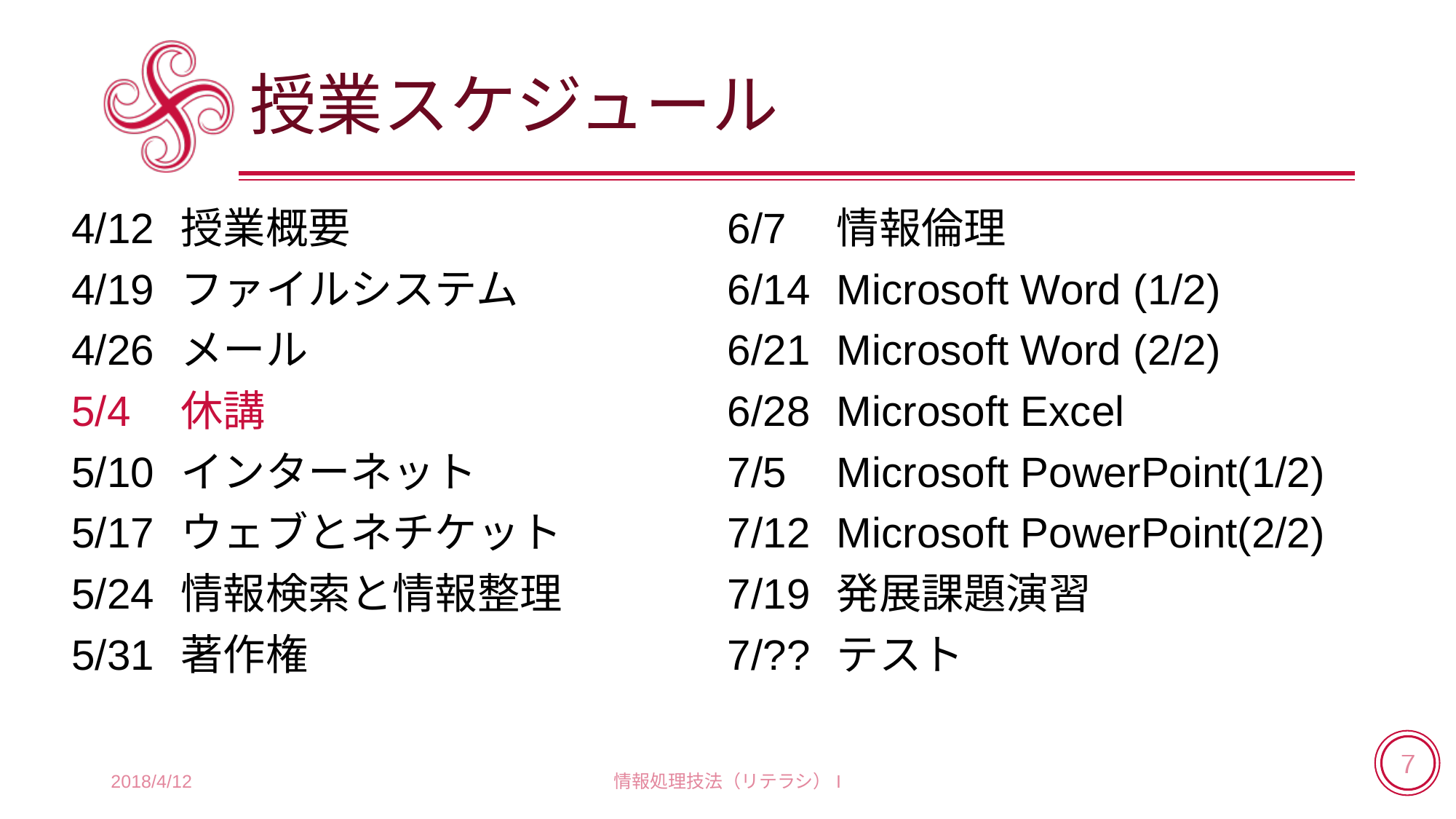

# 授業スケジュール
4/12	授業概要
4/19	ファイルシステム
4/26	メール
5/4	休講
5/10	インターネット
5/17	ウェブとネチケット
5/24	情報検索と情報整理
5/31	著作権
6/7	情報倫理
6/14	Microsoft Word (1/2)
6/21	Microsoft Word (2/2)
6/28	Microsoft Excel
7/5	Microsoft PowerPoint(1/2)
7/12	Microsoft PowerPoint(2/2)
7/19	発展課題演習
7/??	テスト
2018/4/12
情報処理技法（リテラシ）I